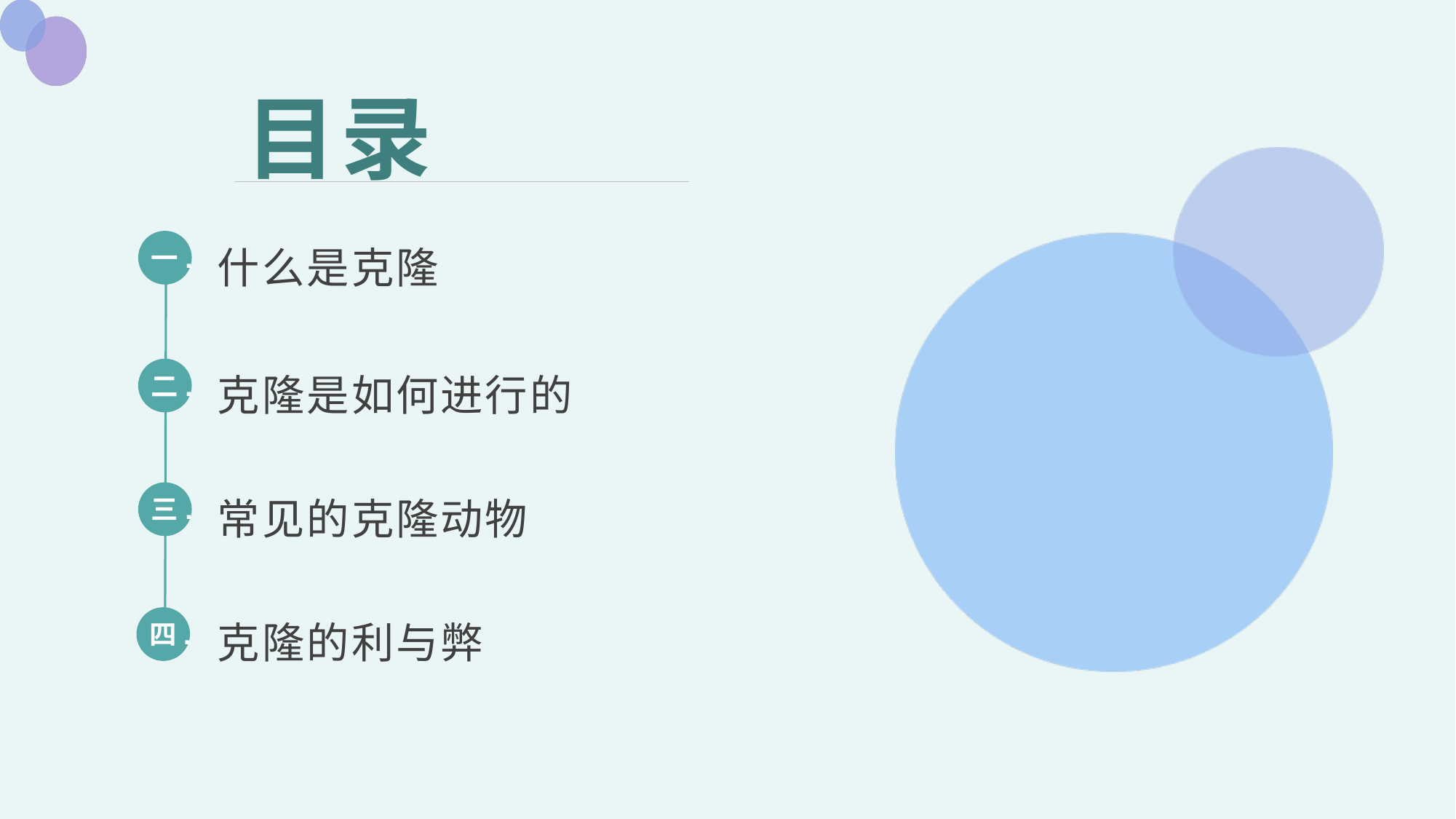

目录

一.
什么是克隆

二.
克隆是如何进行的

三.
常见的克隆动物

克隆的利与弊
四.